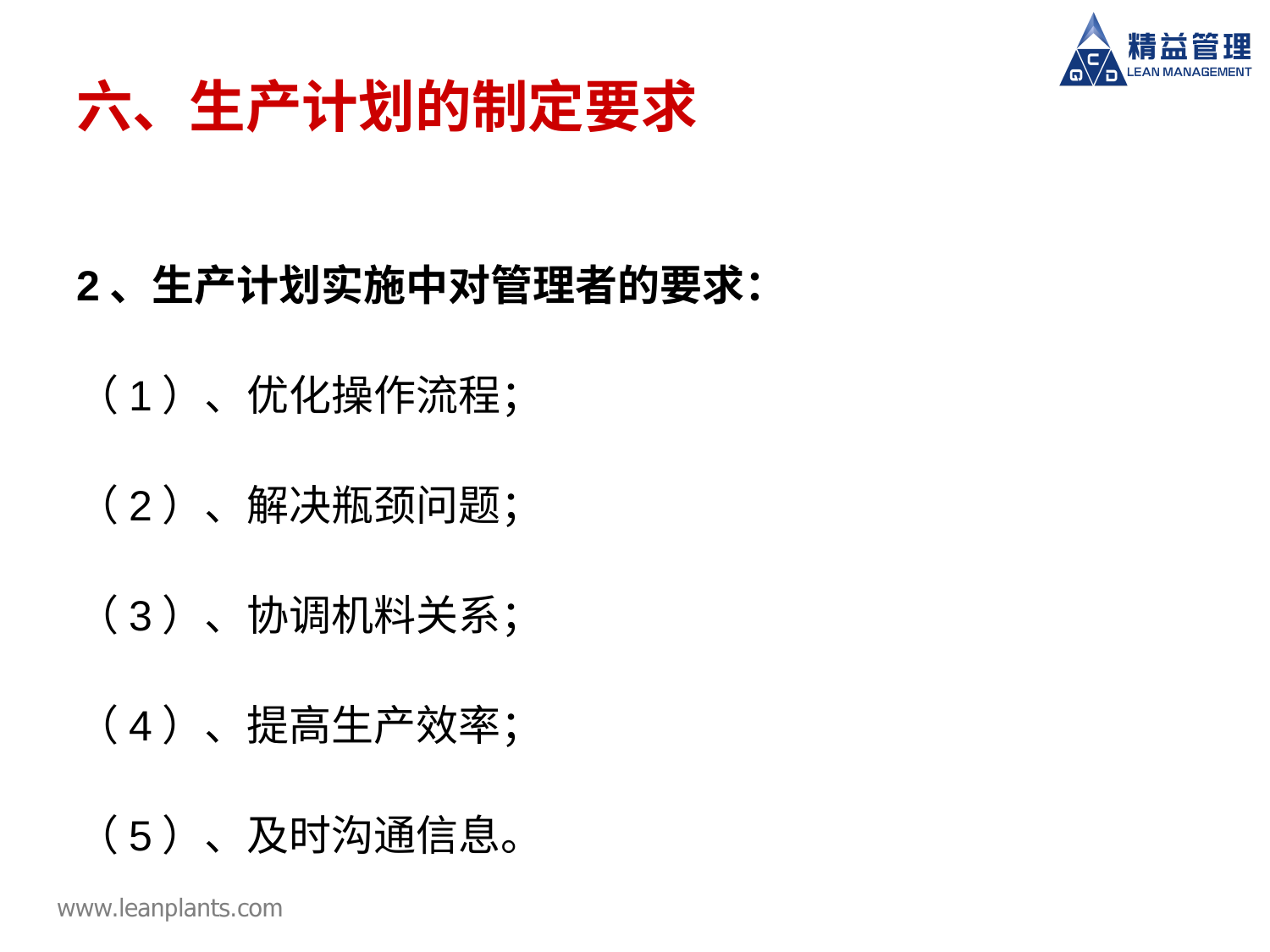

# 六、生产计划的制定要求
2、生产计划实施中对管理者的要求：
（1）、优化操作流程；
（2）、解决瓶颈问题；
（3）、协调机料关系；
（4）、提高生产效率；
（5）、及时沟通信息。